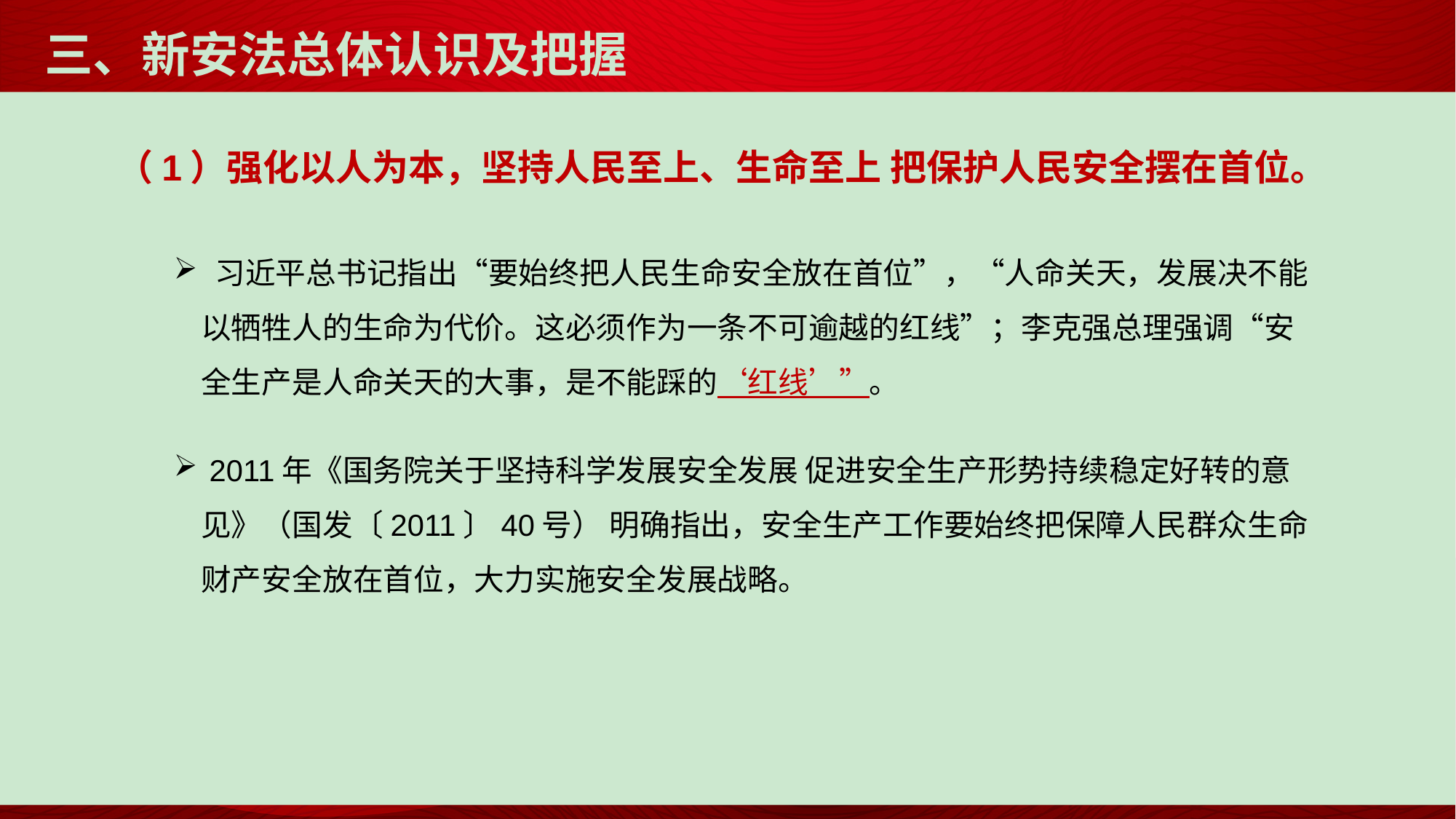

# 三、新安法总体认识及把握
（1）强化以人为本，坚持人民至上、生命至上 把保护人民安全摆在首位。
 习近平总书记指出“要始终把人民生命安全放在首位”，“人命关天，发展决不能以牺牲人的生命为代价。这必须作为一条不可逾越的红线”；李克强总理强调“安全生产是人命关天的大事，是不能踩的‘红线’”。
 2011年《国务院关于坚持科学发展安全发展 促进安全生产形势持续稳定好转的意见》（国发〔2011〕40号） 明确指出，安全生产工作要始终把保障人民群众生命财产安全放在首位，大力实施安全发展战略。